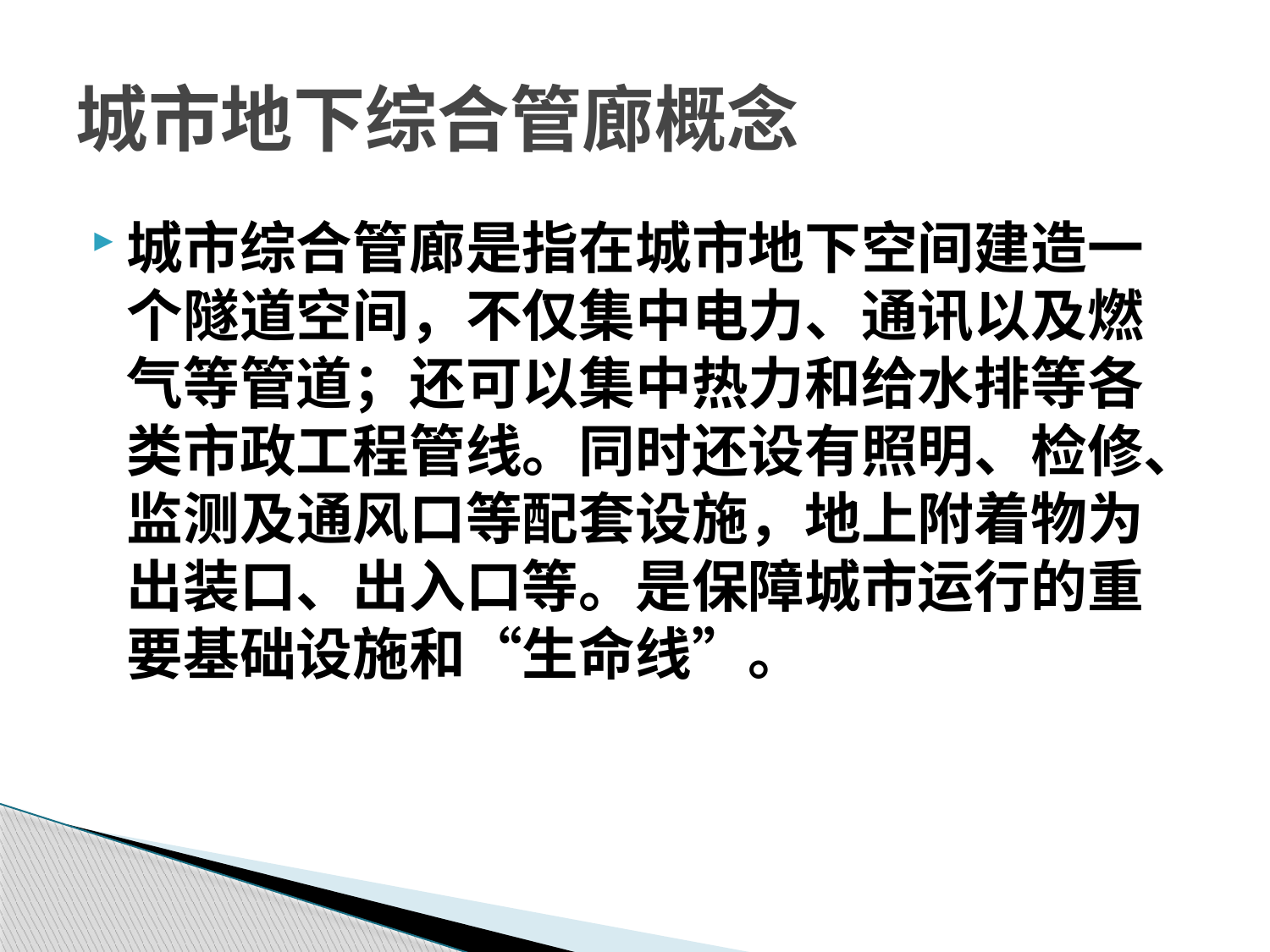

# 城市地下综合管廊概念
城市综合管廊是指在城市地下空间建造一个隧道空间，不仅集中电力、通讯以及燃气等管道；还可以集中热力和给水排等各类市政工程管线。同时还设有照明、检修、监测及通风口等配套设施，地上附着物为出装口、出入口等。是保障城市运行的重要基础设施和“生命线”。